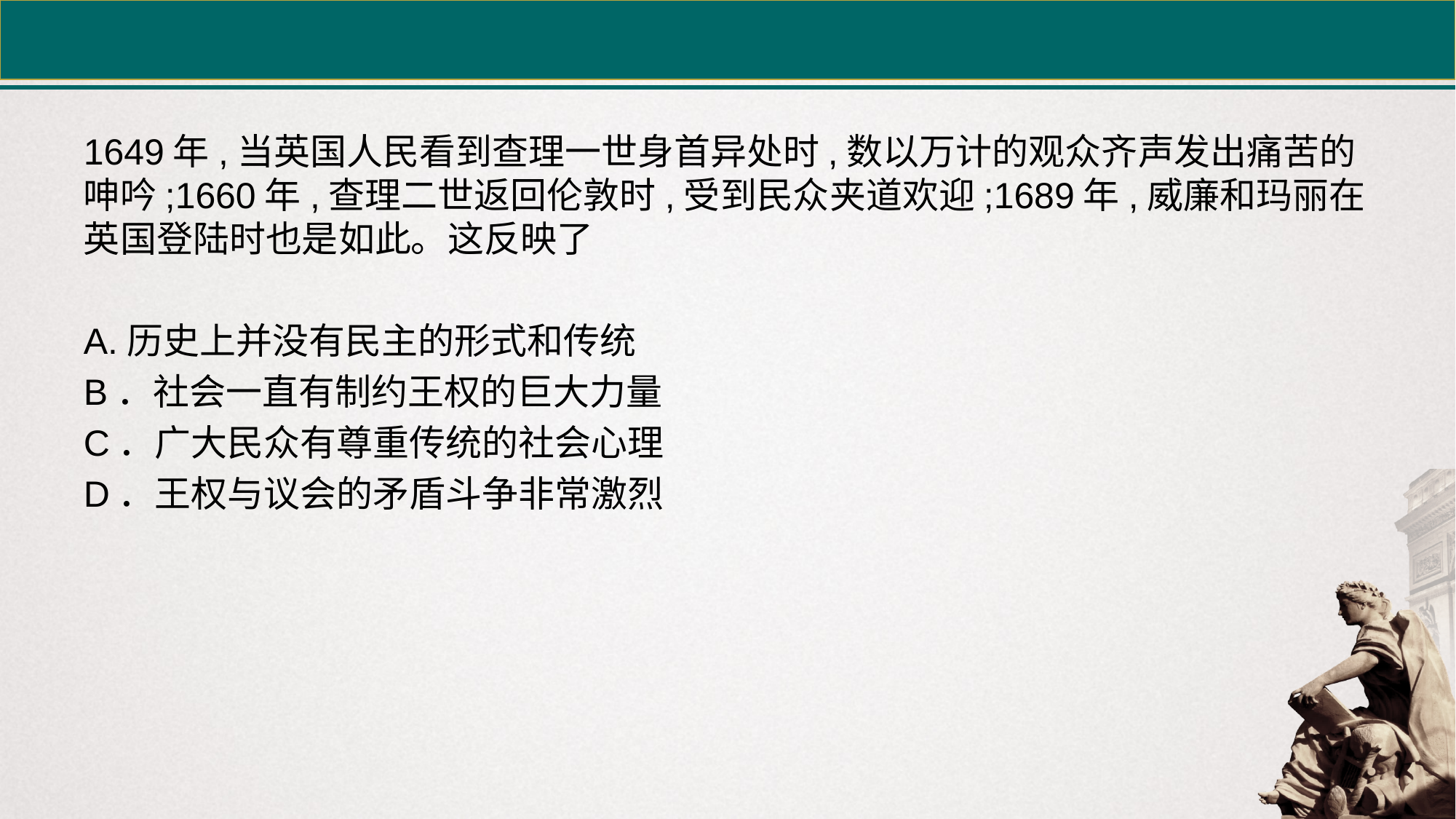

#
1649年,当英国人民看到查理一世身首异处时,数以万计的观众齐声发出痛苦的呻吟;1660年,查理二世返回伦敦时,受到民众夹道欢迎;1689年,威廉和玛丽在英国登陆时也是如此。这反映了

A.历史上并没有民主的形式和传统
B．社会一直有制约王权的巨大力量
C．广大民众有尊重传统的社会心理
D．王权与议会的矛盾斗争非常激烈